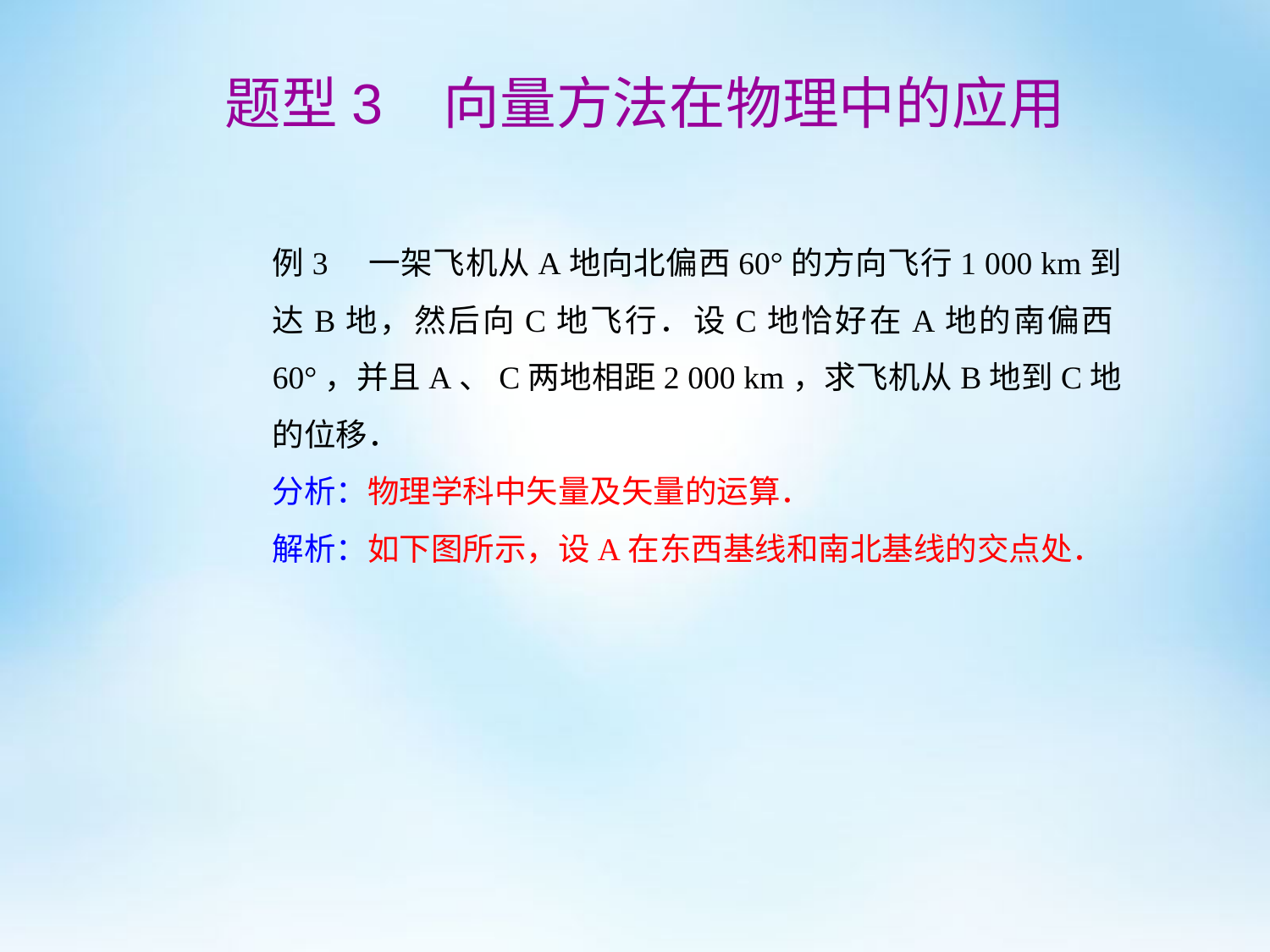

题型3   向量方法在物理中的应用
例3　一架飞机从A地向北偏西60°的方向飞行1 000 km到达B地，然后向C地飞行．设C地恰好在A地的南偏西60°，并且A、C两地相距2 000 km，求飞机从B地到C地的位移．
分析：物理学科中矢量及矢量的运算．
解析：如下图所示，设A在东西基线和南北基线的交点处．